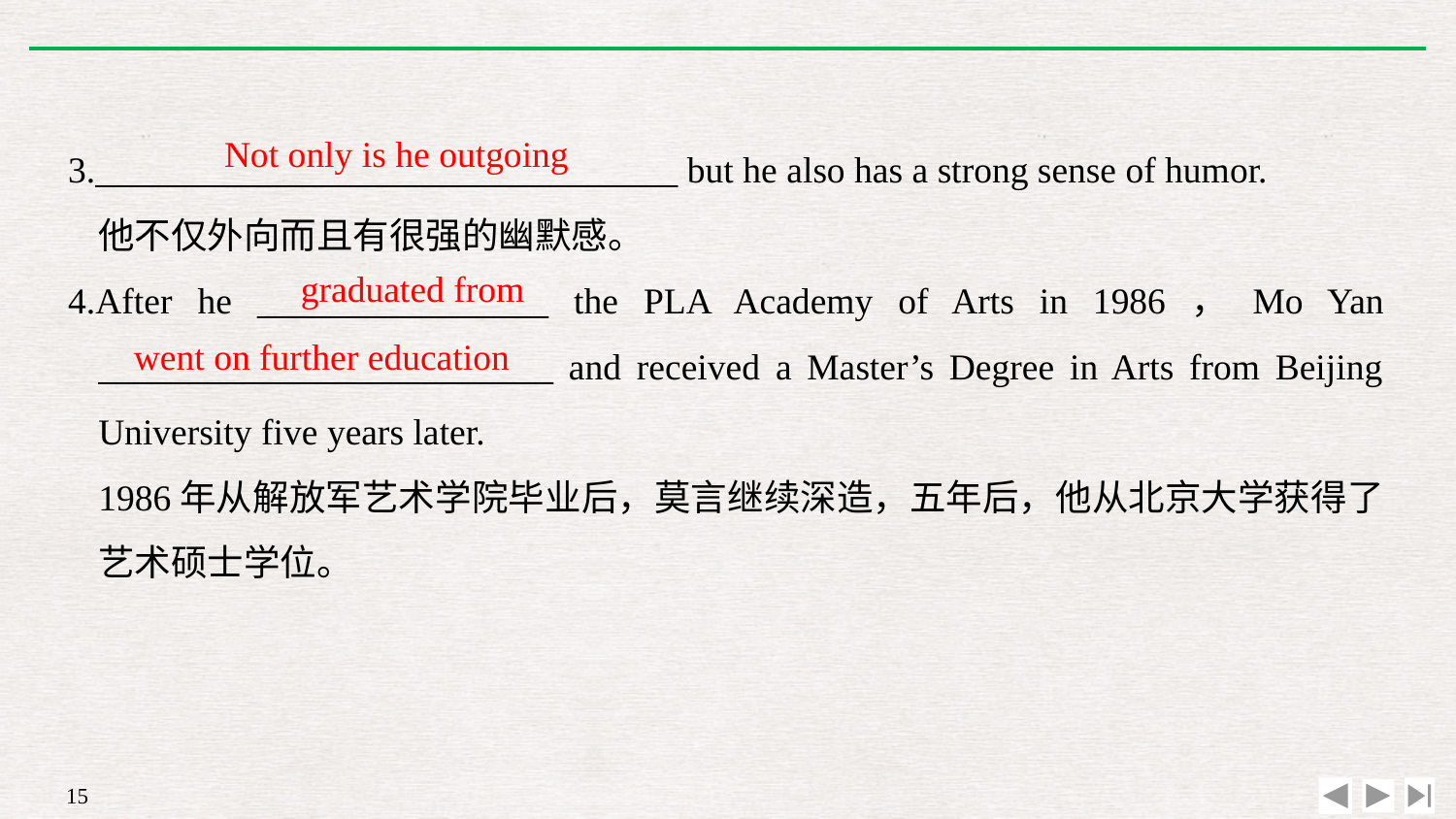

3.________________________________ but he also has a strong sense of humor.
	他不仅外向而且有很强的幽默感。
4.After he ________________ the PLA Academy of Arts in 1986，Mo Yan _________________________ and received a Master’s Degree in Arts from Beijing University five years later.
	1986年从解放军艺术学院毕业后，莫言继续深造，五年后，他从北京大学获得了艺术硕士学位。
Not only is he outgoing
graduated from
went on further education